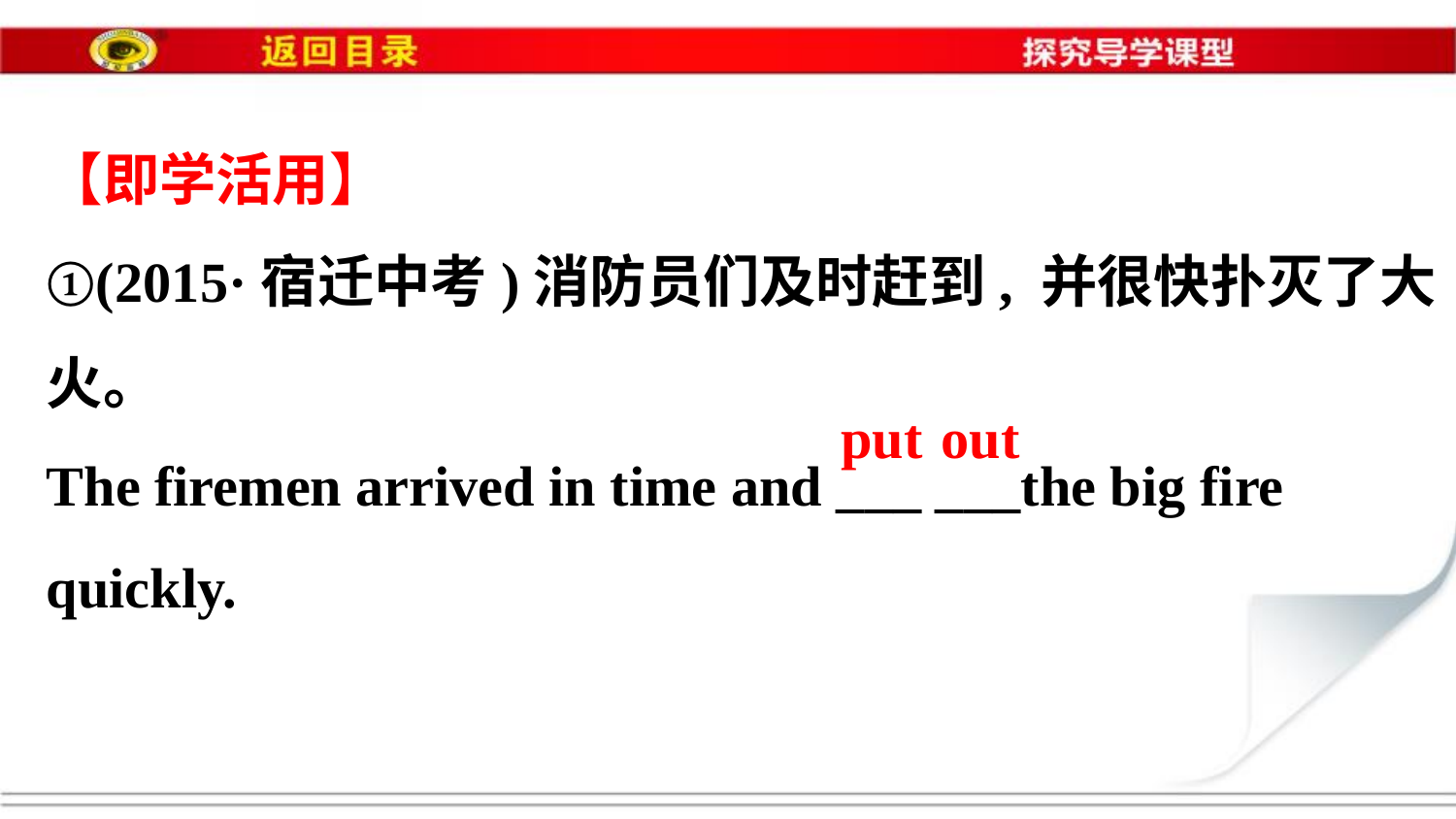

【即学活用】
①(2015·宿迁中考)消防员们及时赶到, 并很快扑灭了大
火。
The firemen arrived in time and ___ ___the big fire
quickly.
put
out